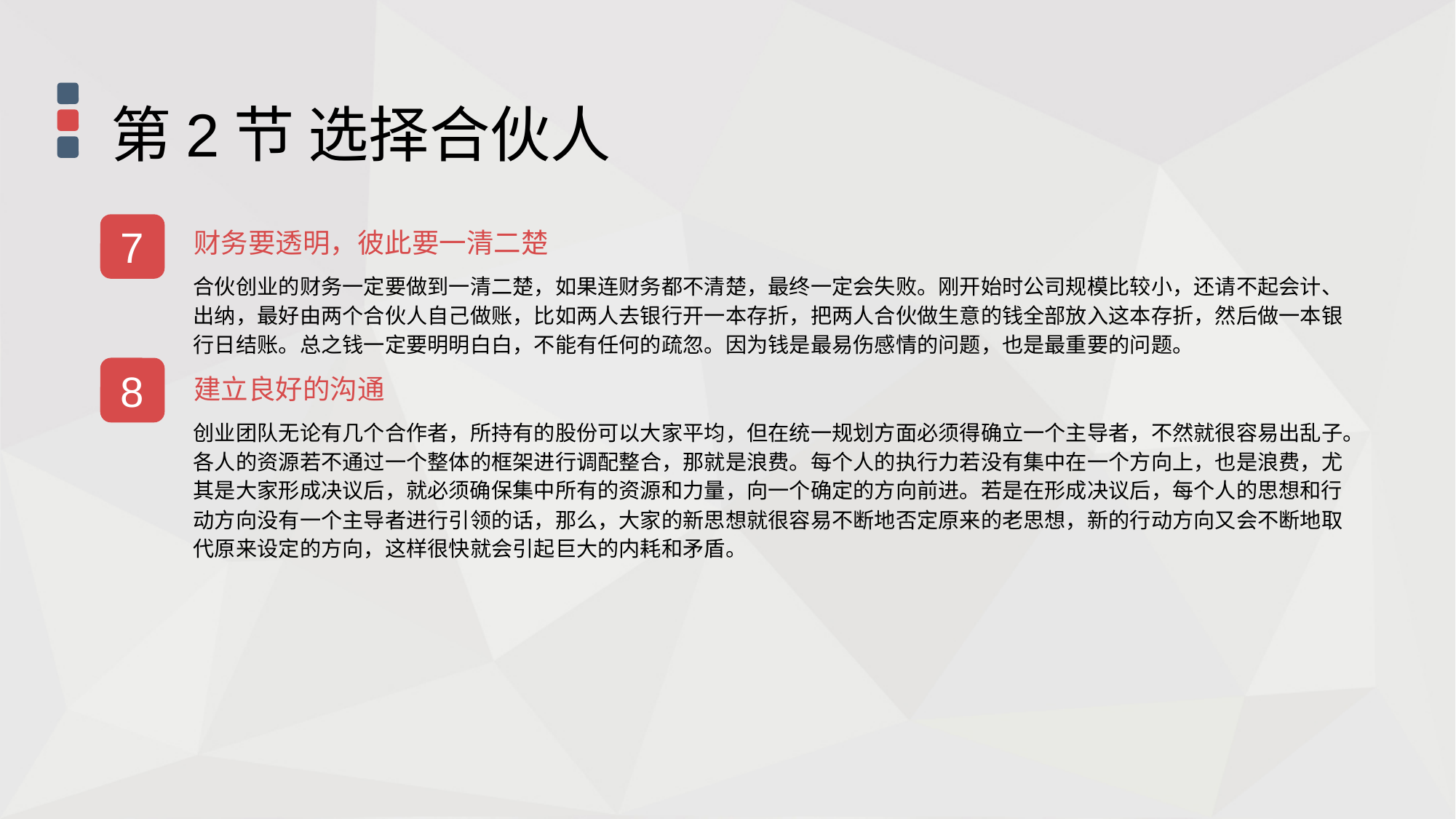

第2节 选择合伙人
7
财务要透明，彼此要一清二楚
合伙创业的财务一定要做到一清二楚，如果连财务都不清楚，最终一定会失败。刚开始时公司规模比较小，还请不起会计、出纳，最好由两个合伙人自己做账，比如两人去银行开一本存折，把两人合伙做生意的钱全部放入这本存折，然后做一本银行日结账。总之钱一定要明明白白，不能有任何的疏忽。因为钱是最易伤感情的问题，也是最重要的问题。
8
建立良好的沟通
创业团队无论有几个合作者，所持有的股份可以大家平均，但在统一规划方面必须得确立一个主导者，不然就很容易出乱子。各人的资源若不通过一个整体的框架进行调配整合，那就是浪费。每个人的执行力若没有集中在一个方向上，也是浪费，尤其是大家形成决议后，就必须确保集中所有的资源和力量，向一个确定的方向前进。若是在形成决议后，每个人的思想和行动方向没有一个主导者进行引领的话，那么，大家的新思想就很容易不断地否定原来的老思想，新的行动方向又会不断地取代原来设定的方向，这样很快就会引起巨大的内耗和矛盾。